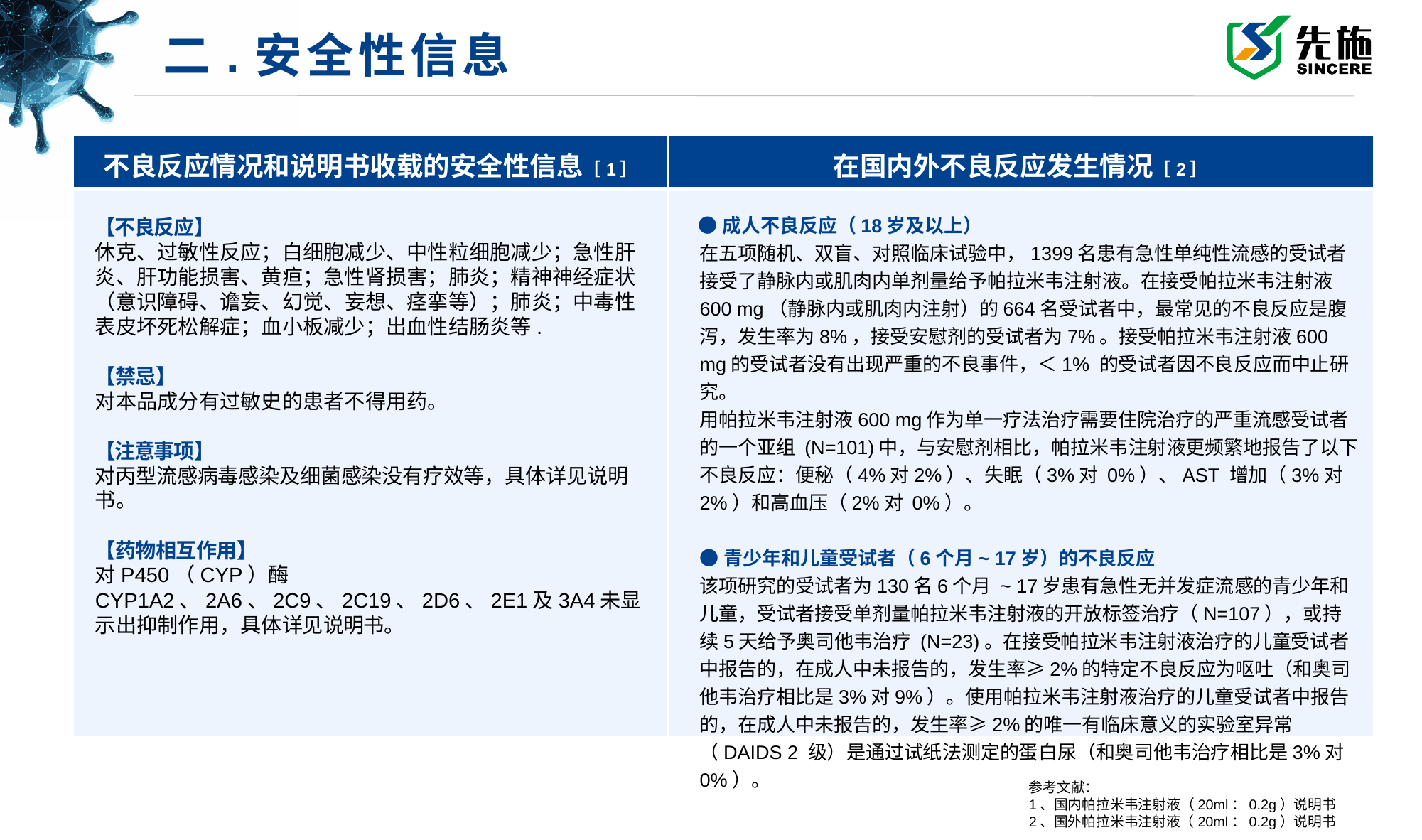

# 二.安全性信息
| 不良反应情况和说明书收载的安全性信息［1］ | 在国内外不良反应发生情况［2］ |
| --- | --- |
|  |  |

【不良反应】
休克、过敏性反应；白细胞减少、中性粒细胞减少；急性肝炎、肝功能损害、黄疸；急性肾损害；肺炎；精神神经症状（意识障碍、谵妄、幻觉、妄想、痉挛等）；肺炎；中毒性表皮坏死松解症；血小板减少；出血性结肠炎等.

【禁忌】
对本品成分有过敏史的患者不得用药。

【注意事项】
对丙型流感病毒感染及细菌感染没有疗效等，具体详见说明书。

【药物相互作用】
对P450（CYP）酶CYP1A2、2A6、2C9、2C19、2D6、2E1及3A4未显示出抑制作用，具体详见说明书。
●成人不良反应（18岁及以上）
在五项随机、双盲、对照临床试验中，1399名患有急性单纯性流感的受试者接受了静脉内或肌肉内单剂量给予帕拉米韦注射液。在接受帕拉米韦注射液600 mg（静脉内或肌肉内注射）的664名受试者中，最常见的不良反应是腹泻，发生率为8%，接受安慰剂的受试者为7%。接受帕拉米韦注射液600 mg的受试者没有出现严重的不良事件，＜1% 的受试者因不良反应而中止研究。
用帕拉米韦注射液600 mg作为单一疗法治疗需要住院治疗的严重流感受试者的一个亚组 (N=101)中，与安慰剂相比，帕拉米韦注射液更频繁地报告了以下不良反应：便秘（4%对2%）、失眠（3%对 0%）、AST 增加（3%对2%）和高血压（2%对 0%）。

●青少年和儿童受试者（6个月~ 17岁）的不良反应
该项研究的受试者为130名6个月 ~ 17岁患有急性无并发症流感的青少年和儿童，受试者接受单剂量帕拉米韦注射液的开放标签治疗（N=107），或持续5天给予奥司他韦治疗 (N=23)。在接受帕拉米韦注射液治疗的儿童受试者中报告的，在成人中未报告的，发生率≥2%的特定不良反应为呕吐（和奥司他韦治疗相比是3%对9%）。使用帕拉米韦注射液治疗的儿童受试者中报告的，在成人中未报告的，发生率≥2%的唯一有临床意义的实验室异常（DAIDS 2 级）是通过试纸法测定的蛋白尿（和奥司他韦治疗相比是3%对0%）。

参考文献：
1、国内帕拉米韦注射液（20ml：0.2g）说明书
2、国外帕拉米韦注射液（20ml：0.2g）说明书